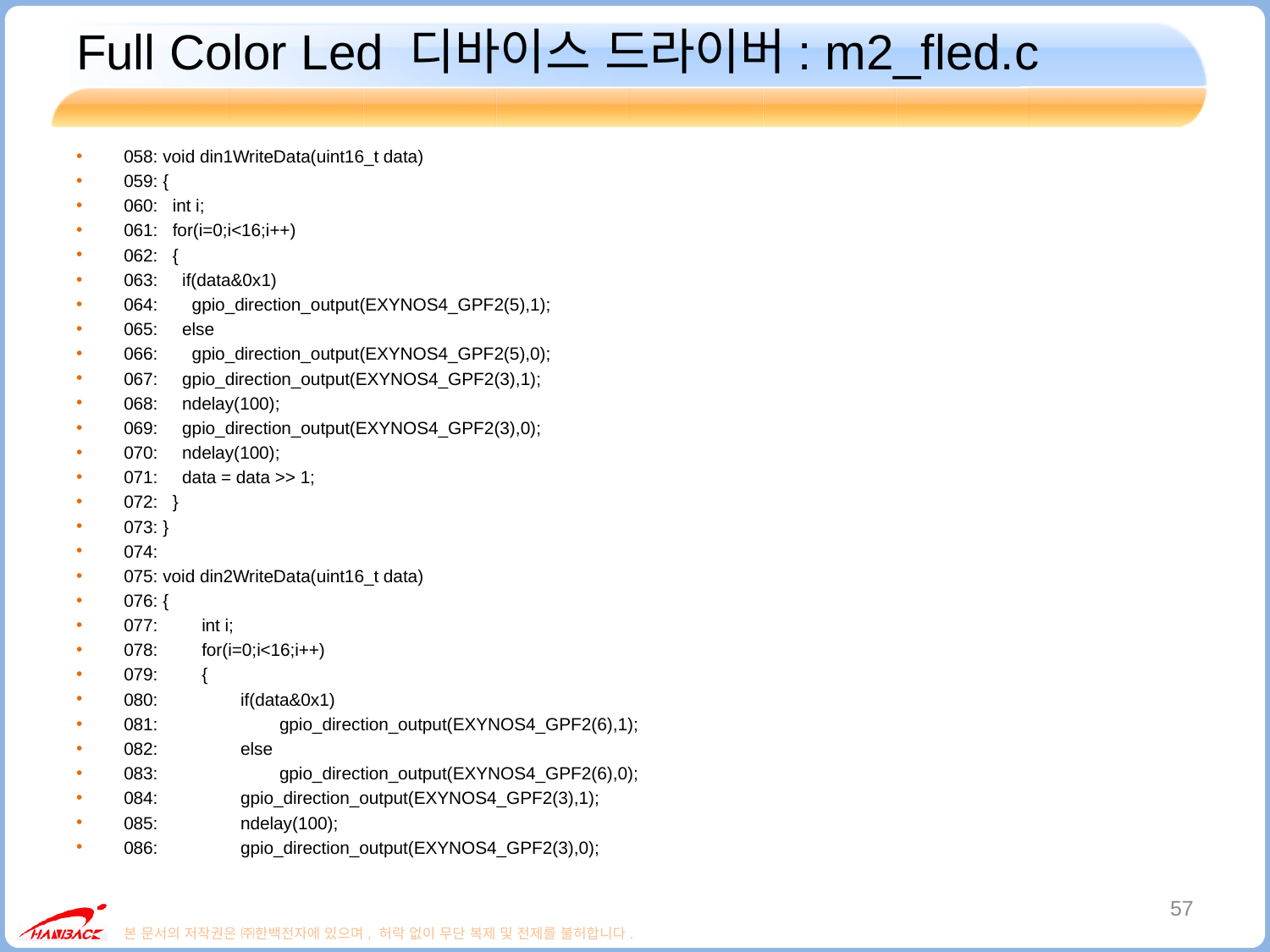

# Full Color Led 디바이스 드라이버: m2_fled.c
058: void din1WriteData(uint16_t data)
059: {
060:   int i;
061:   for(i=0;i<16;i++)
062:   {
063:     if(data&0x1)
064:       gpio_direction_output(EXYNOS4_GPF2(5),1);
065:     else
066:       gpio_direction_output(EXYNOS4_GPF2(5),0);
067:     gpio_direction_output(EXYNOS4_GPF2(3),1);
068:     ndelay(100);
069:     gpio_direction_output(EXYNOS4_GPF2(3),0);
070:     ndelay(100);
071:     data = data >> 1;
072:   }
073: }
074:
075: void din2WriteData(uint16_t data)
076: {
077:         int i;
078:         for(i=0;i<16;i++)
079:         {
080:                 if(data&0x1)
081:                         gpio_direction_output(EXYNOS4_GPF2(6),1);
082:                 else
083:                         gpio_direction_output(EXYNOS4_GPF2(6),0);
084:                 gpio_direction_output(EXYNOS4_GPF2(3),1);
085:                 ndelay(100);
086:                 gpio_direction_output(EXYNOS4_GPF2(3),0);
57